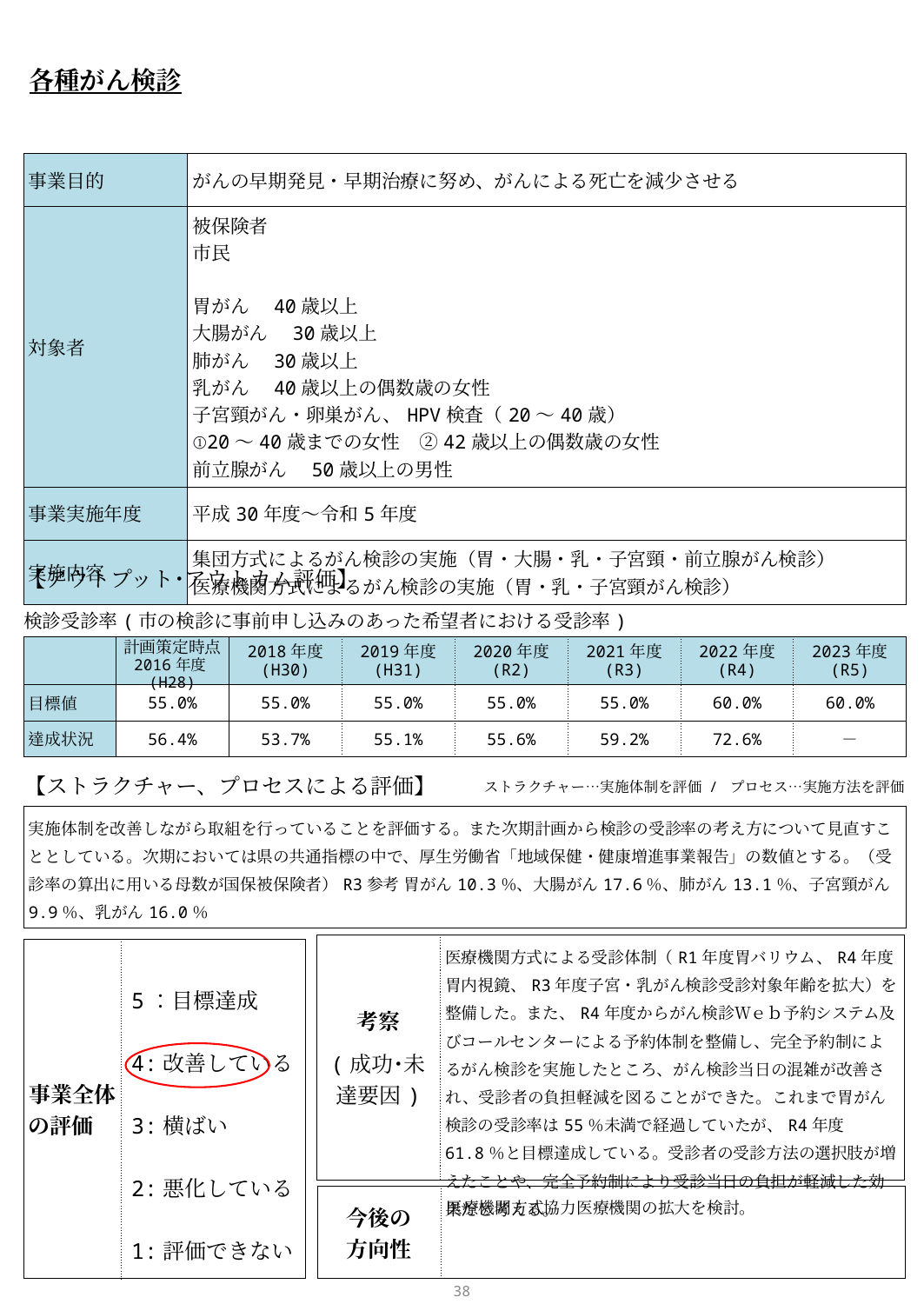

各種がん検診
| 事業目的 | がんの早期発見・早期治療に努め、がんによる死亡を減少させる |
| --- | --- |
| 対象者 | 被保険者 市民 胃がん　40歳以上 大腸がん　30歳以上 肺がん　30歳以上 乳がん　40歳以上の偶数歳の女性 子宮頸がん・卵巣がん、HPV検査（20～40歳） ①20～40歳までの女性　②42歳以上の偶数歳の女性 前立腺がん　50歳以上の男性 |
| 事業実施年度 | 平成30年度～令和5年度 |
| 実施内容 | 集団方式によるがん検診の実施（胃・大腸・乳・子宮頸・前立腺がん検診） 医療機関方式によるがん検診の実施（胃・乳・子宮頸がん検診） |
【アウトプット･アウトカム評価】
検診受診率(市の検診に事前申し込みのあった希望者における受診率)
|  | 計画策定時点 2016年度(H28) | 2018年度 (H30) | 2019年度 (H31) | 2020年度 (R2) | 2021年度 (R3) | 2022年度 (R4) | 2023年度 (R5) |
| --- | --- | --- | --- | --- | --- | --- | --- |
| 目標値 | 55.0% | 55.0% | 55.0% | 55.0% | 55.0% | 60.0% | 60.0% |
| 達成状況 | 56.4% | 53.7% | 55.1% | 55.6% | 59.2% | 72.6% | － |
ストラクチャー…実施体制を評価 / プロセス…実施方法を評価
【ストラクチャー、プロセスによる評価】

| 実施体制を改善しながら取組を行っていることを評価する。また次期計画から検診の受診率の考え方について見直すこととしている。次期においては県の共通指標の中で、厚生労働省「地域保健・健康増進事業報告」の数値とする。（受診率の算出に用いる母数が国保被保険者）R3参考 胃がん10.3％、大腸がん17.6％、肺がん13.1％、子宮頸がん9.9％、乳がん16.0％ |
| --- |
| 考察 (成功･未達要因) | 医療機関方式による受診体制（R1年度胃バリウム、R4年度胃内視鏡、R3年度子宮・乳がん検診受診対象年齢を拡大）を整備した。また、R4年度からがん検診Ｗｅｂ予約システム及びコールセンターによる予約体制を整備し、完全予約制によるがん検診を実施したところ、がん検診当日の混雑が改善され、受診者の負担軽減を図ることができた。これまで胃がん検診の受診率は55％未満で経過していたが、R4年度61.8％と目標達成している。受診者の受診方法の選択肢が増えたことや、完全予約制により受診当日の負担が軽減した効果だと考える。 |
| --- | --- |
| 事業全体 の評価 | 5：目標達成 4:改善している 3:横ばい 2:悪化している 1:評価できない |
| --- | --- |

| 今後の 方向性 | 医療機関方式協力医療機関の拡大を検討。 |
| --- | --- |
38